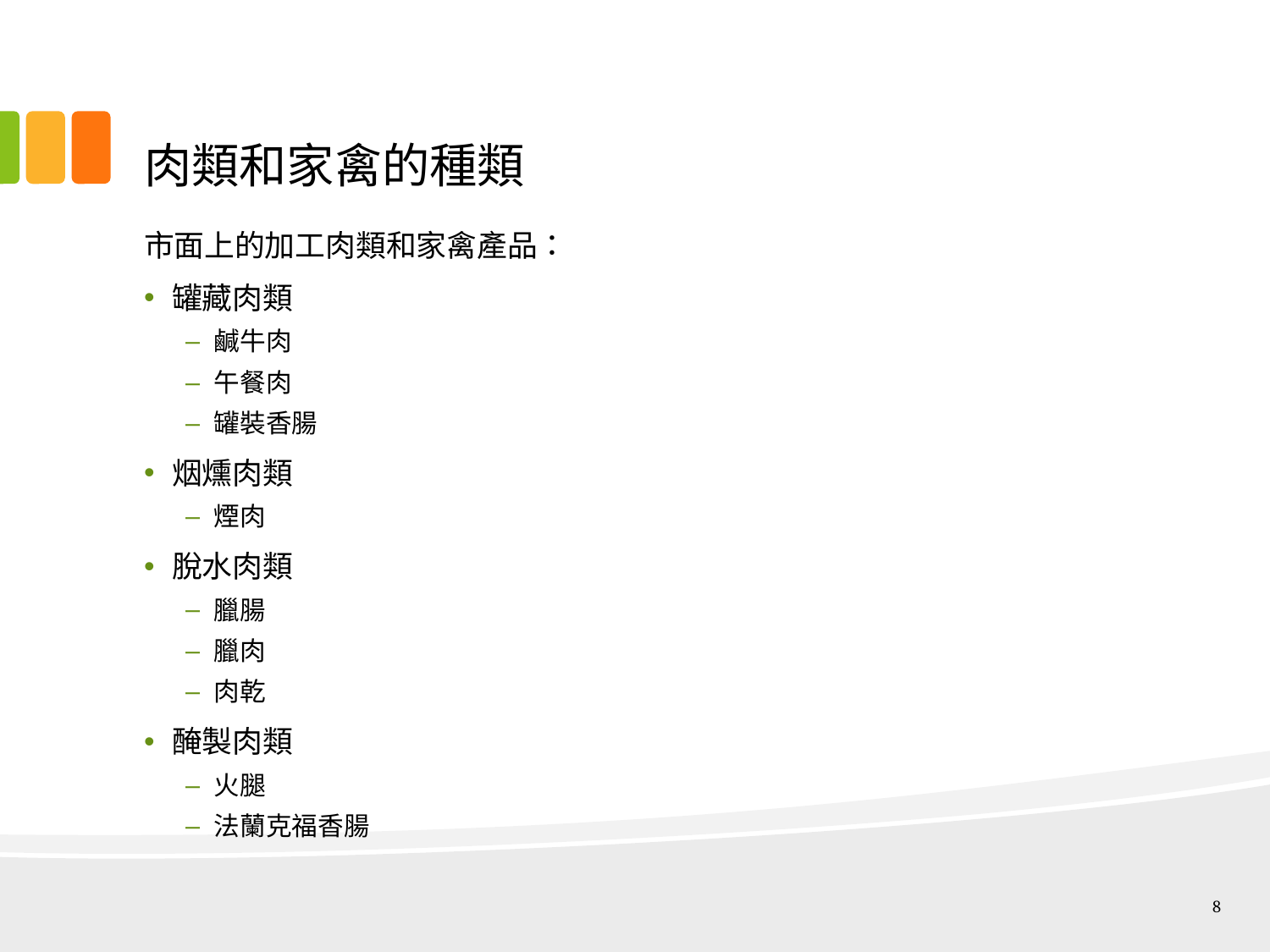

# 肉類和家禽的種類
市面上的加工肉類和家禽產品：
罐藏肉類
鹹牛肉
午餐肉
罐裝香腸
烟燻肉類
煙肉
脫水肉類
臘腸
臘肉
肉乾
醃製肉類
火腿
法蘭克福香腸
8